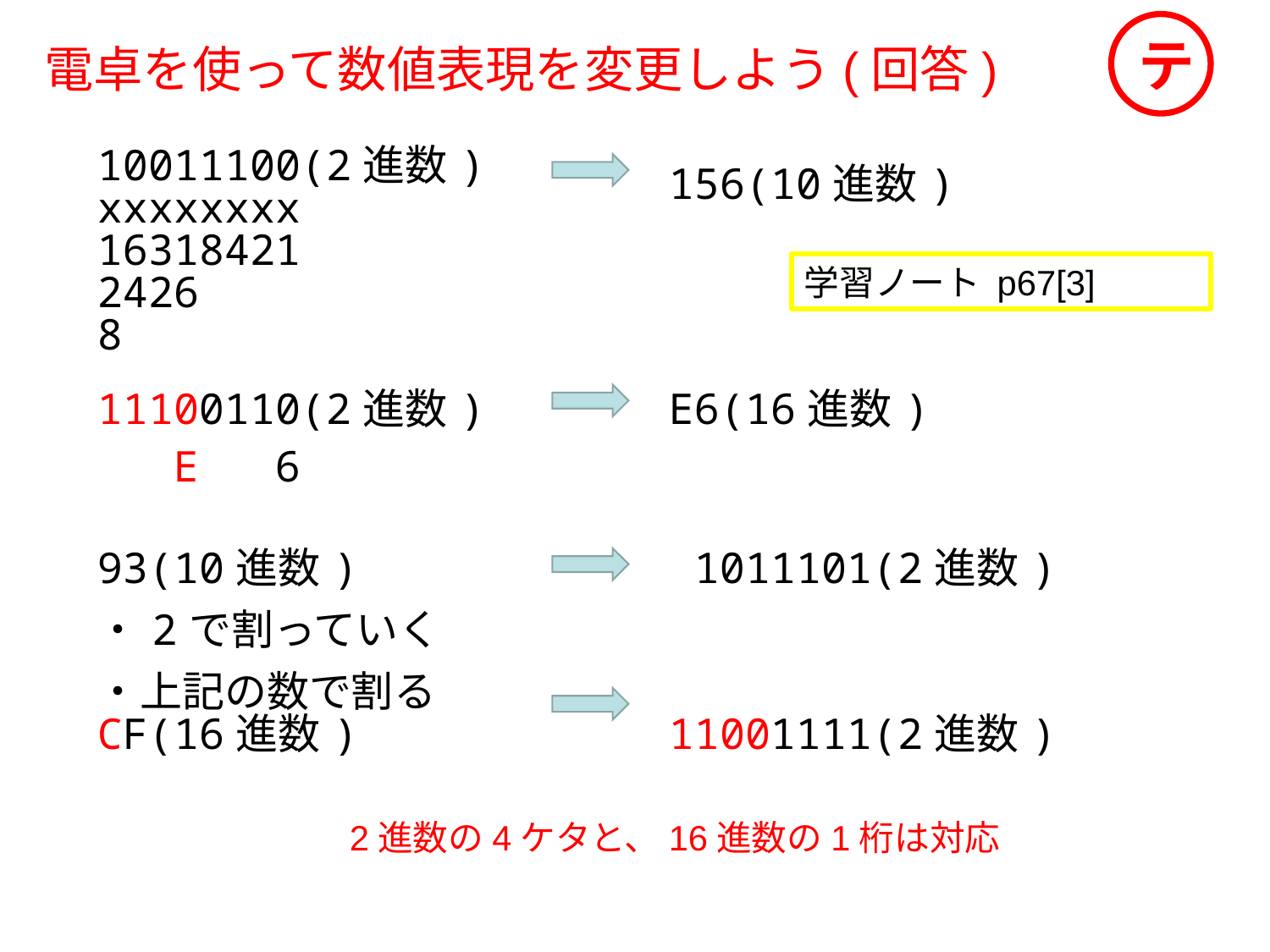

テ
電卓を使って数値表現を変更しよう(回答)
| 10011100(2進数) xxxxxxxx 16318421 2426 8 |  | 156(10進数) |
| --- | --- | --- |
| 11100110(2進数) E 6 |  | E6(16進数) |
| 93(10進数) ・2で割っていく ・上記の数で割る |  | 1011101(2進数) |
| CF(16進数) |  | 11001111(2進数) |

学習ノート p67[3]

2進数の4ケタと、16進数の1桁は対応